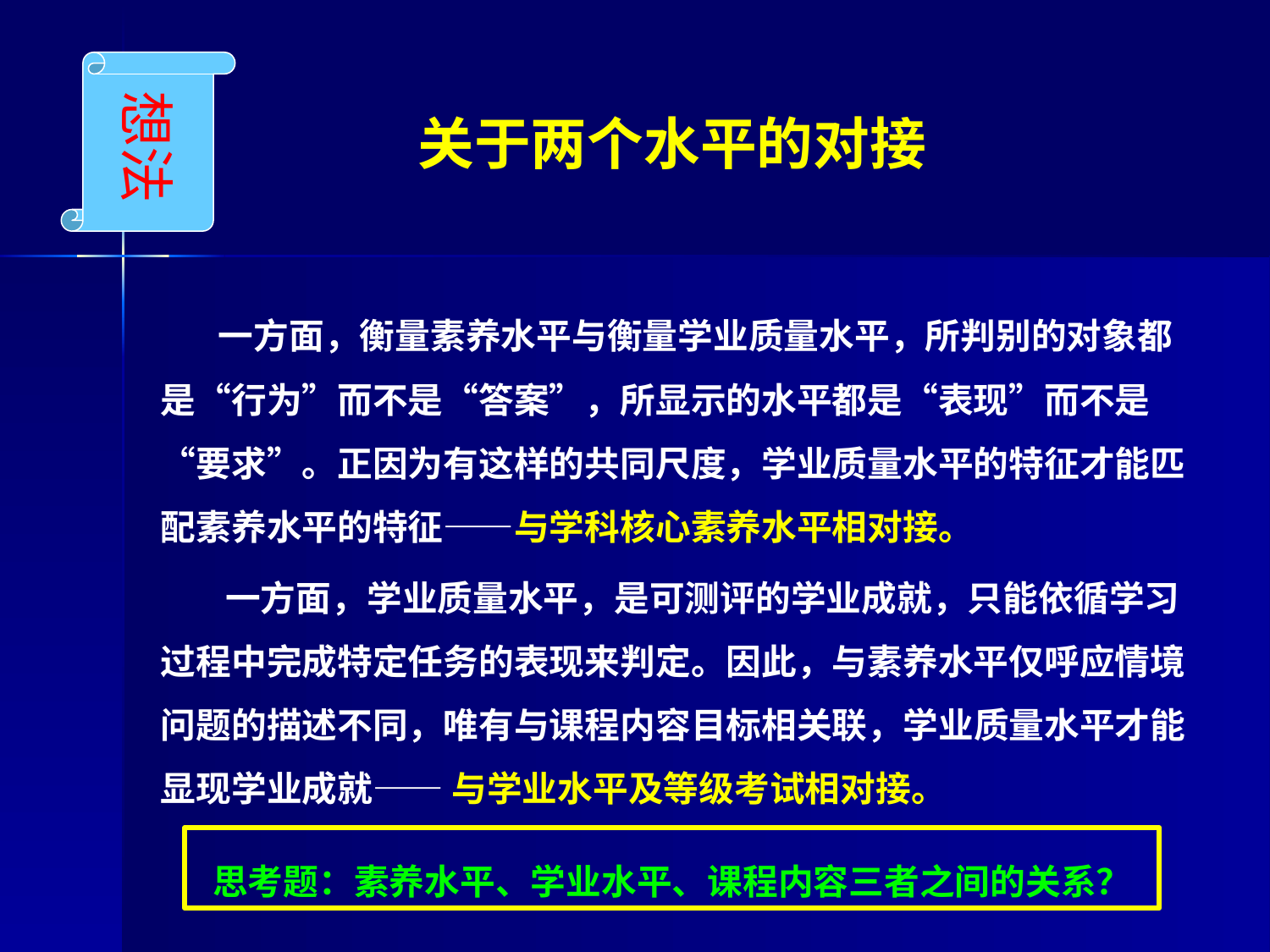

# 关于两个水平的对接
想法
     一方面，衡量素养水平与衡量学业质量水平，所判别的对象都是“行为”而不是“答案”，所显示的水平都是“表现”而不是“要求”。正因为有这样的共同尺度，学业质量水平的特征才能匹配素养水平的特征——与学科核心素养水平相对接。
       一方面，学业质量水平，是可测评的学业成就，只能依循学习过程中完成特定任务的表现来判定。因此，与素养水平仅呼应情境问题的描述不同，唯有与课程内容目标相关联，学业质量水平才能显现学业成就—— 与学业水平及等级考试相对接。

思考题：素养水平、学业水平、课程内容三者之间的关系？